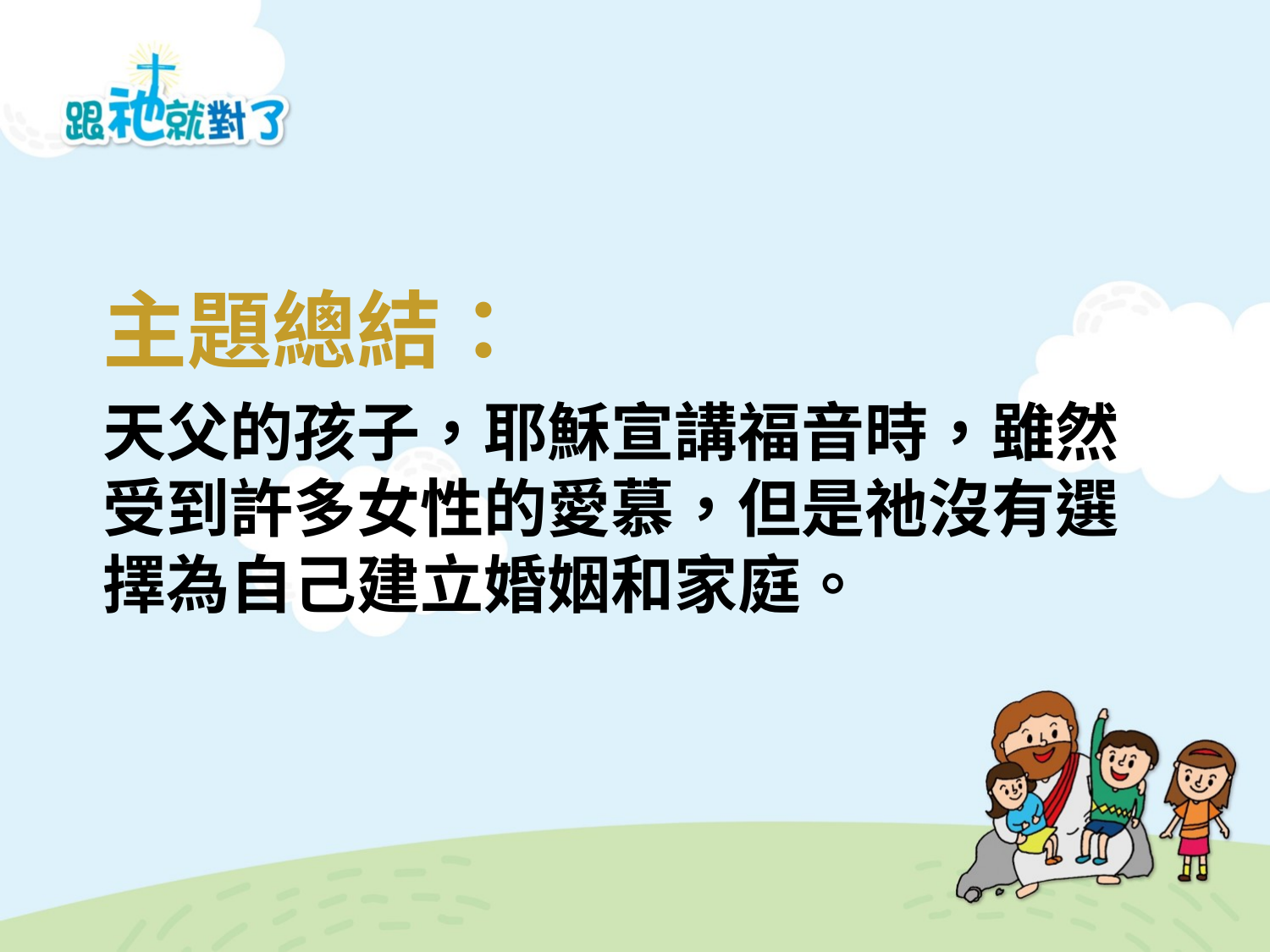

主題總結：
天父的孩子，耶穌宣講福音時，雖然受到許多女性的愛慕，但是祂沒有選擇為自己建立婚姻和家庭。